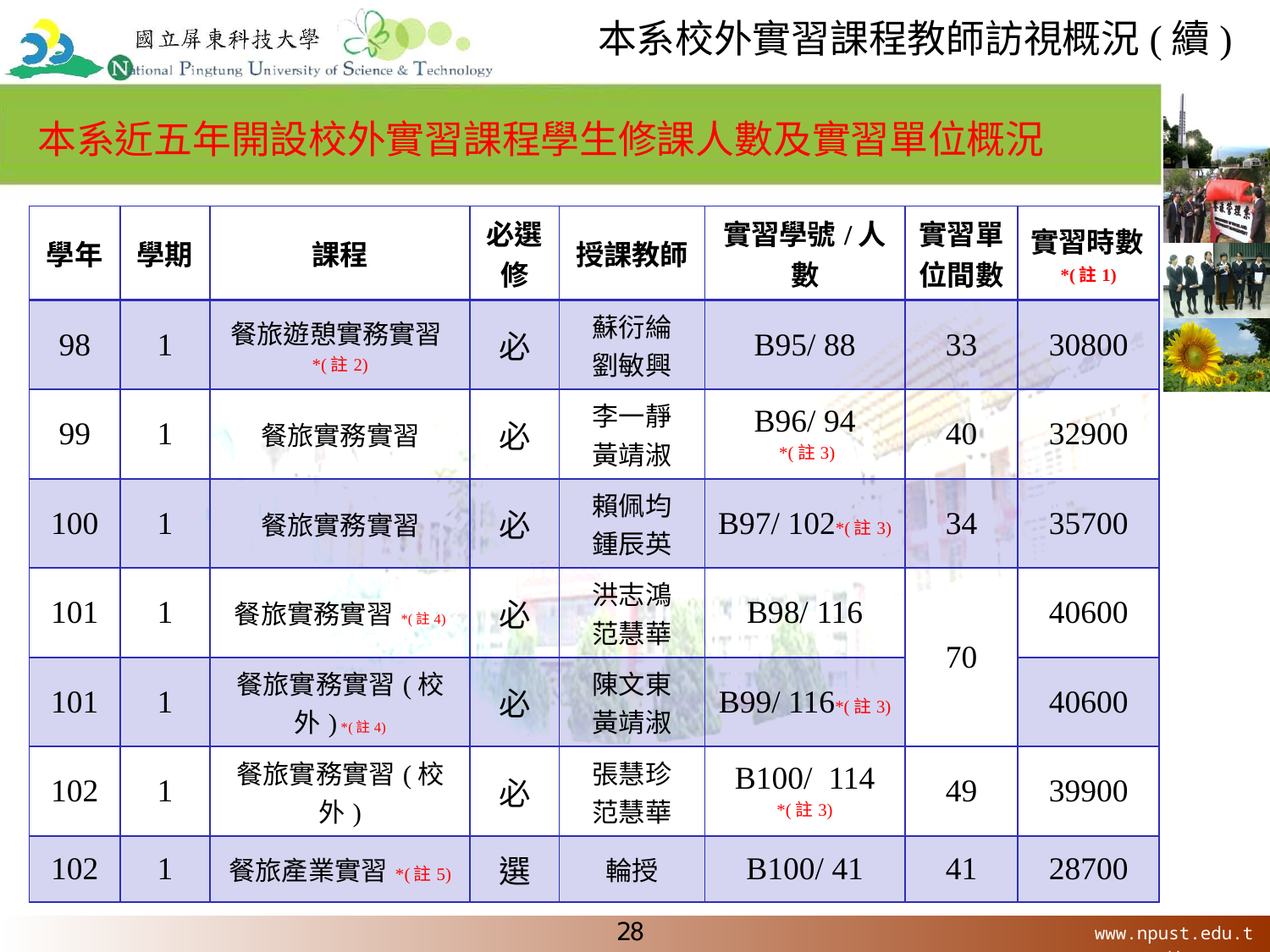

# 本系校外實習課程教師訪視概況(續)
本系近五年開設校外實習課程學生修課人數及實習單位概況
| 學年 | 學期 | 課程 | 必選修 | 授課教師 | 實習學號/人數 | 實習單位間數 | 實習時數\*(註1) |
| --- | --- | --- | --- | --- | --- | --- | --- |
| 98 | 1 | 餐旅遊憩實務實習\*(註2) | 必 | 蘇衍綸 劉敏興 | B95/ 88 | 33 | 30800 |
| 99 | 1 | 餐旅實務實習 | 必 | 李一靜 黃靖淑 | B96/ 94 \*(註3) | 40 | 32900 |
| 100 | 1 | 餐旅實務實習 | 必 | 賴佩均 鍾辰英 | B97/ 102\*(註3) | 34 | 35700 |
| 101 | 1 | 餐旅實務實習\*(註4) | 必 | 洪志鴻 范慧華 | B98/ 116 | 70 | 40600 |
| 101 | 1 | 餐旅實務實習(校外) \*(註4) | 必 | 陳文東 黃靖淑 | B99/ 116\*(註3) |  | 40600 |
| 102 | 1 | 餐旅實務實習(校外) | 必 | 張慧珍 范慧華 | B100/ 114 \*(註3) | 49 | 39900 |
| 102 | 1 | 餐旅產業實習\*(註5) | 選 | 輪授 | B100/ 41 | 41 | 28700 |
28